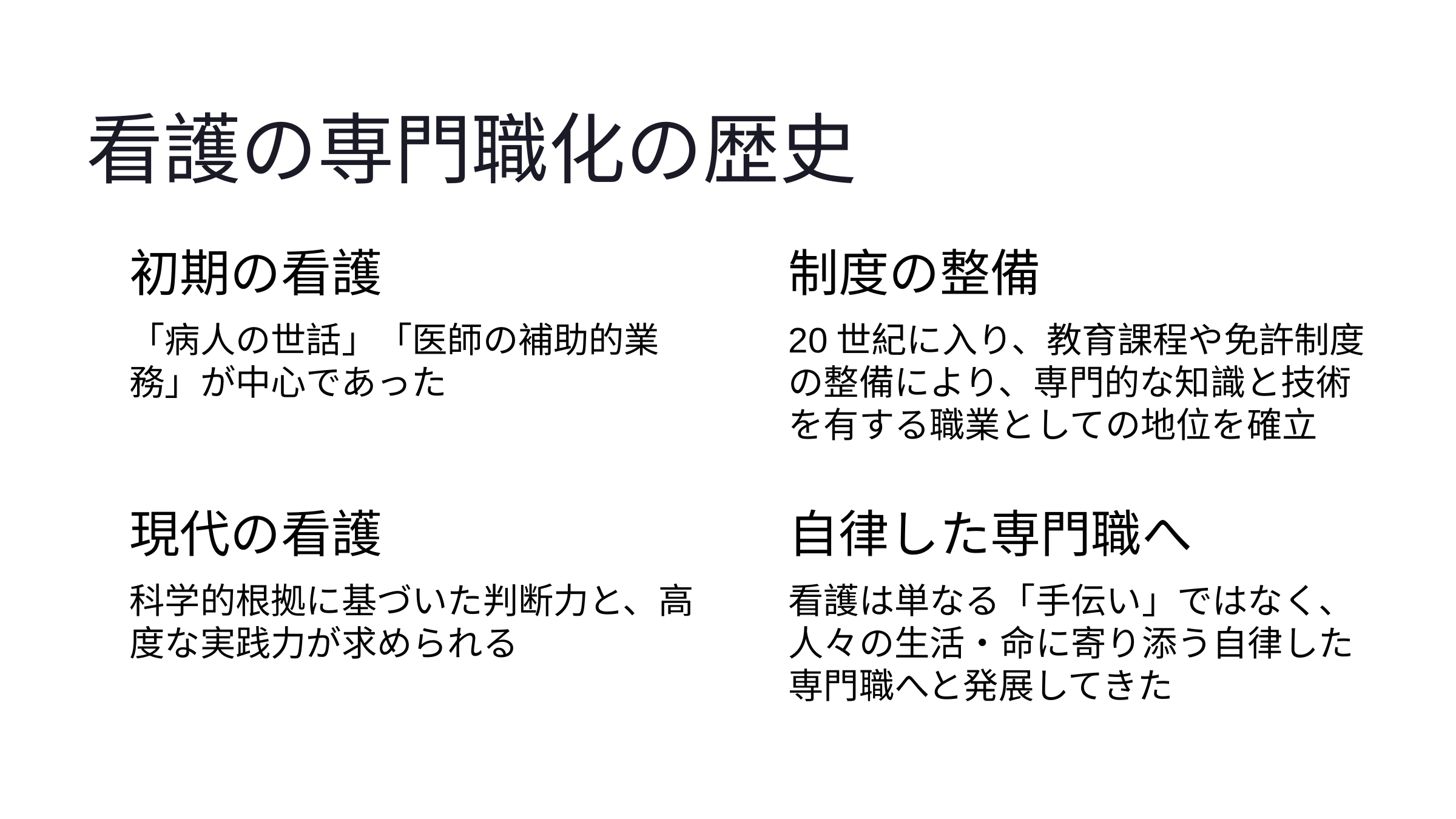

看護の専門職化の歴史
初期の看護
制度の整備
「病人の世話」「医師の補助的業務」が中心であった
20世紀に入り、教育課程や免許制度の整備により、専門的な知識と技術を有する職業としての地位を確立
現代の看護
自律した専門職へ
科学的根拠に基づいた判断力と、高度な実践力が求められる
看護は単なる「手伝い」ではなく、人々の生活・命に寄り添う自律した専門職へと発展してきた